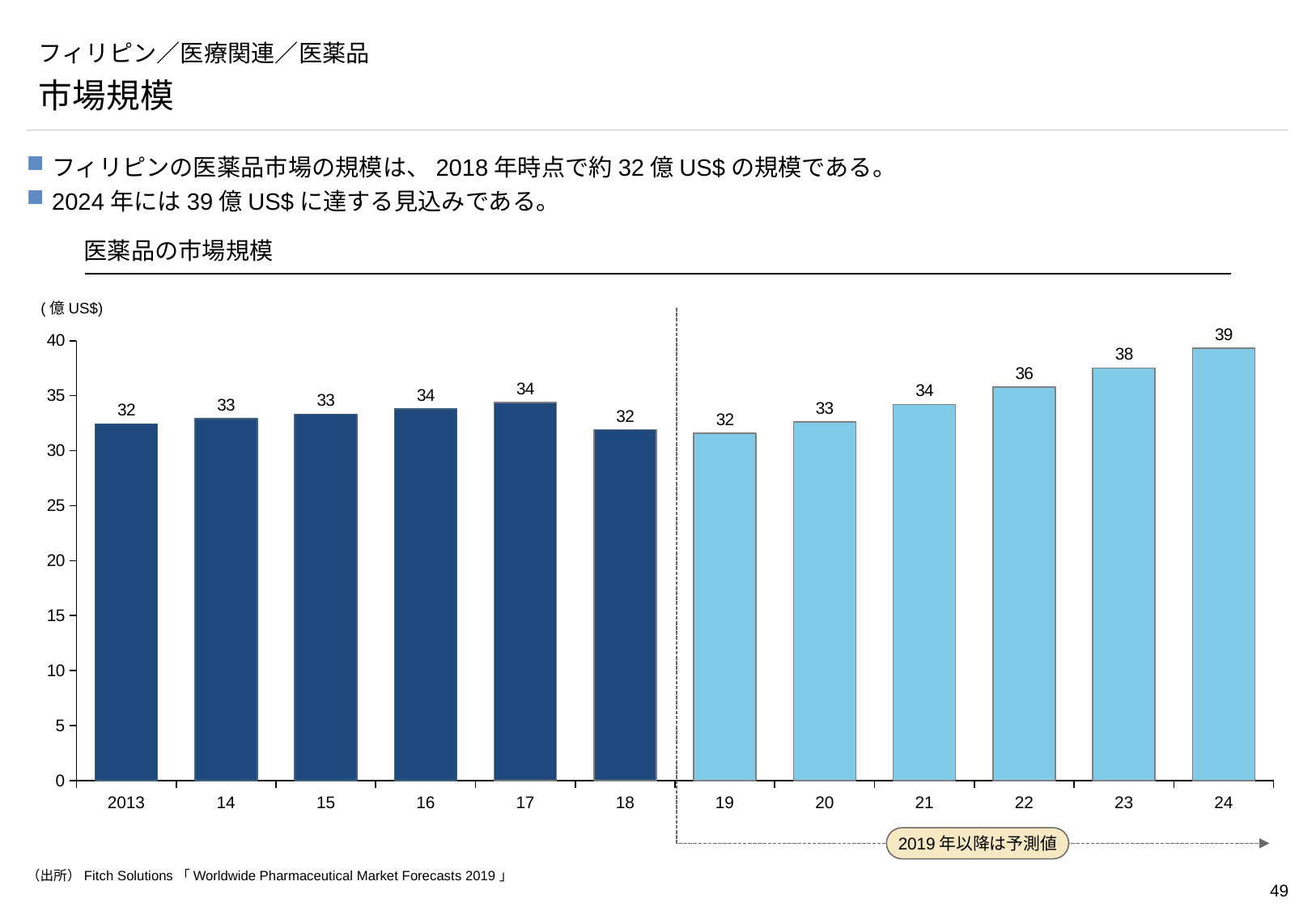

# フィリピン／医療関連／医薬品
市場規模
フィリピンの医薬品市場の規模は、2018年時点で約32億US$の規模である。
2024年には39億US$に達する見込みである。
医薬品の市場規模
(億US$)

2019年以降は予測値

### Chart

| Category |  |
|---|---|
2013
14
15
16
17
18
19
20
21
22
23
24
（出所）Fitch Solutions「Worldwide Pharmaceutical Market Forecasts 2019」